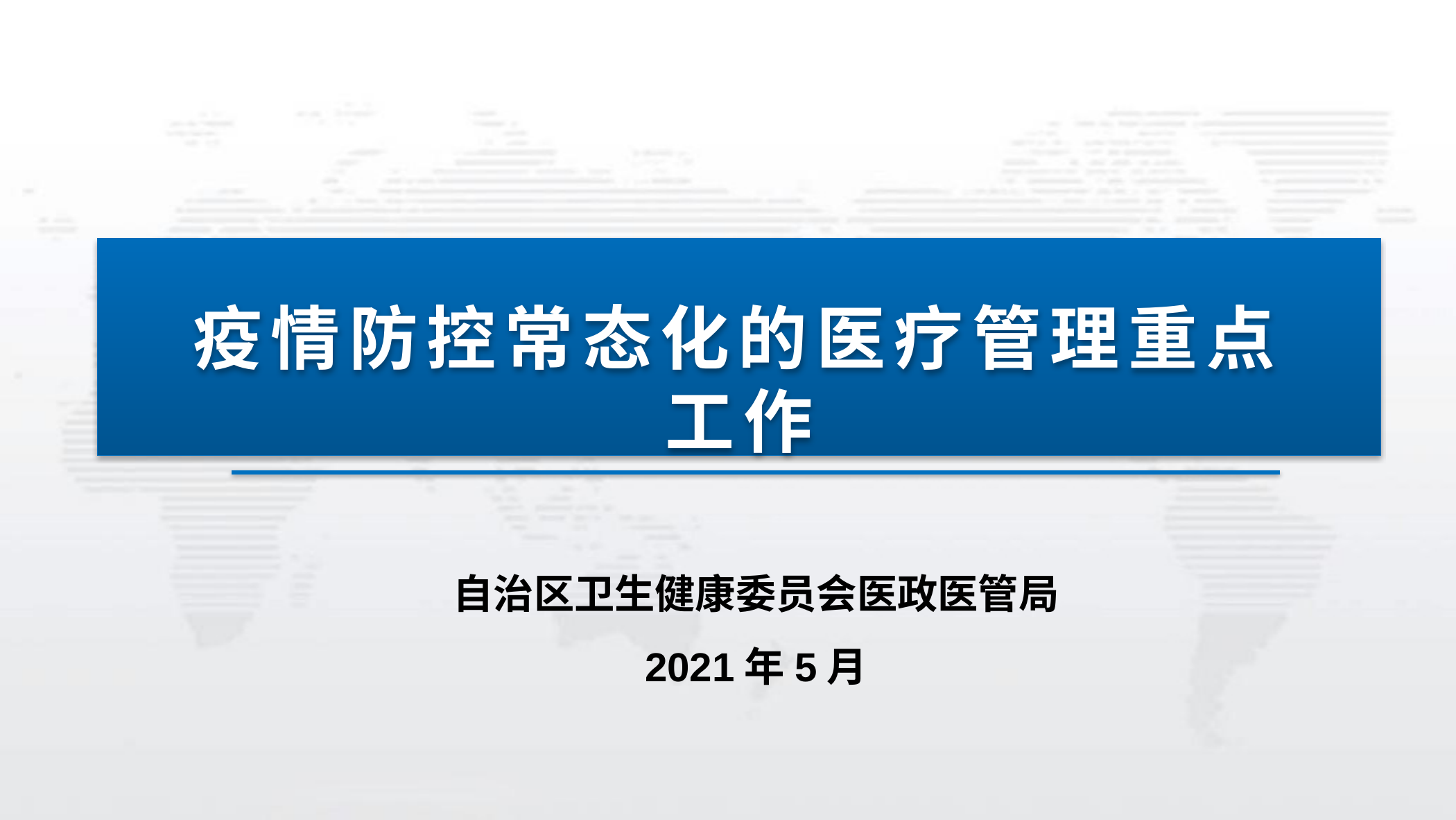

疫情防控常态化的医疗管理重点工作
自治区卫生健康委员会医政医管局

2021年5月